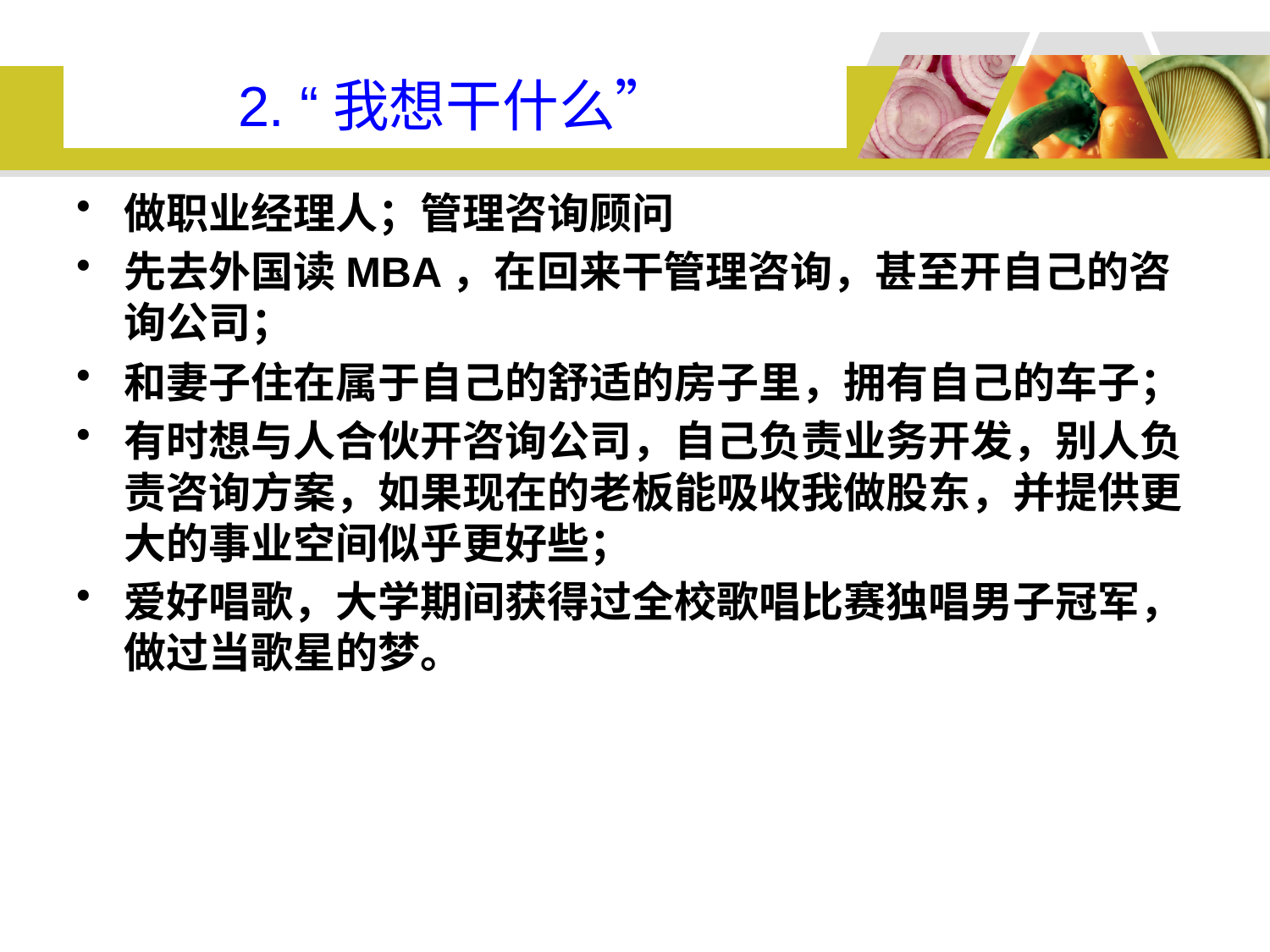

# 2. “我想干什么”
做职业经理人；管理咨询顾问
先去外国读MBA，在回来干管理咨询，甚至开自己的咨询公司；
和妻子住在属于自己的舒适的房子里，拥有自己的车子；
有时想与人合伙开咨询公司，自己负责业务开发，别人负责咨询方案，如果现在的老板能吸收我做股东，并提供更大的事业空间似乎更好些；
爱好唱歌，大学期间获得过全校歌唱比赛独唱男子冠军，做过当歌星的梦。